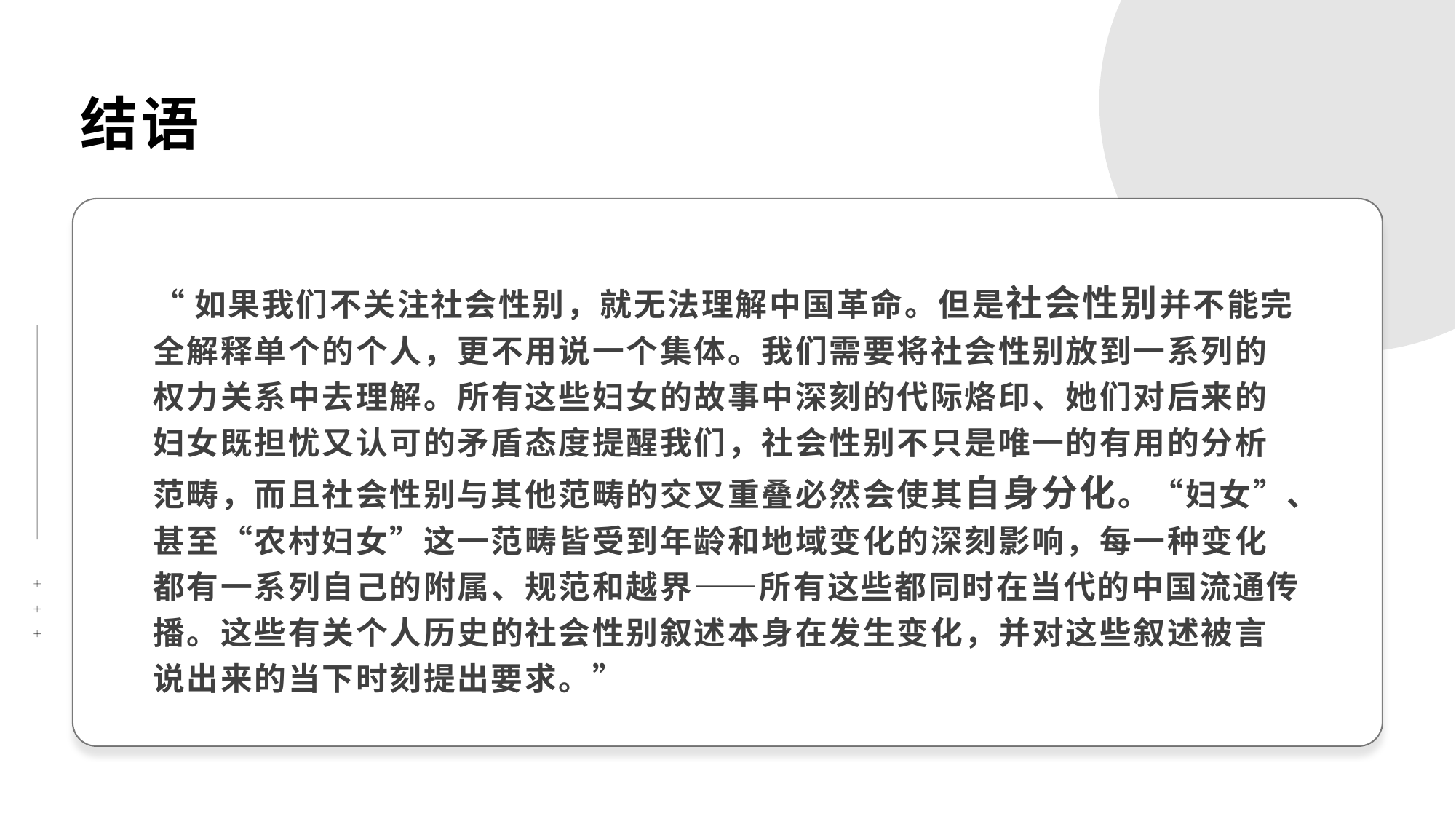

结语

“如果我们不关注社会性别，就无法理解中国革命。但是社会性别并不能完全解释单个的个人，更不用说一个集体。我们需要将社会性别放到一系列的权力关系中去理解。所有这些妇女的故事中深刻的代际烙印、她们对后来的妇女既担忧又认可的矛盾态度提醒我们，社会性别不只是唯一的有用的分析范畴，而且社会性别与其他范畴的交叉重叠必然会使其自身分化。“妇女”、甚至“农村妇女”这一范畴皆受到年龄和地域变化的深刻影响，每一种变化都有一系列自己的附属、规范和越界——所有这些都同时在当代的中国流通传播。这些有关个人历史的社会性别叙述本身在发生变化，并对这些叙述被言说出来的当下时刻提出要求。”